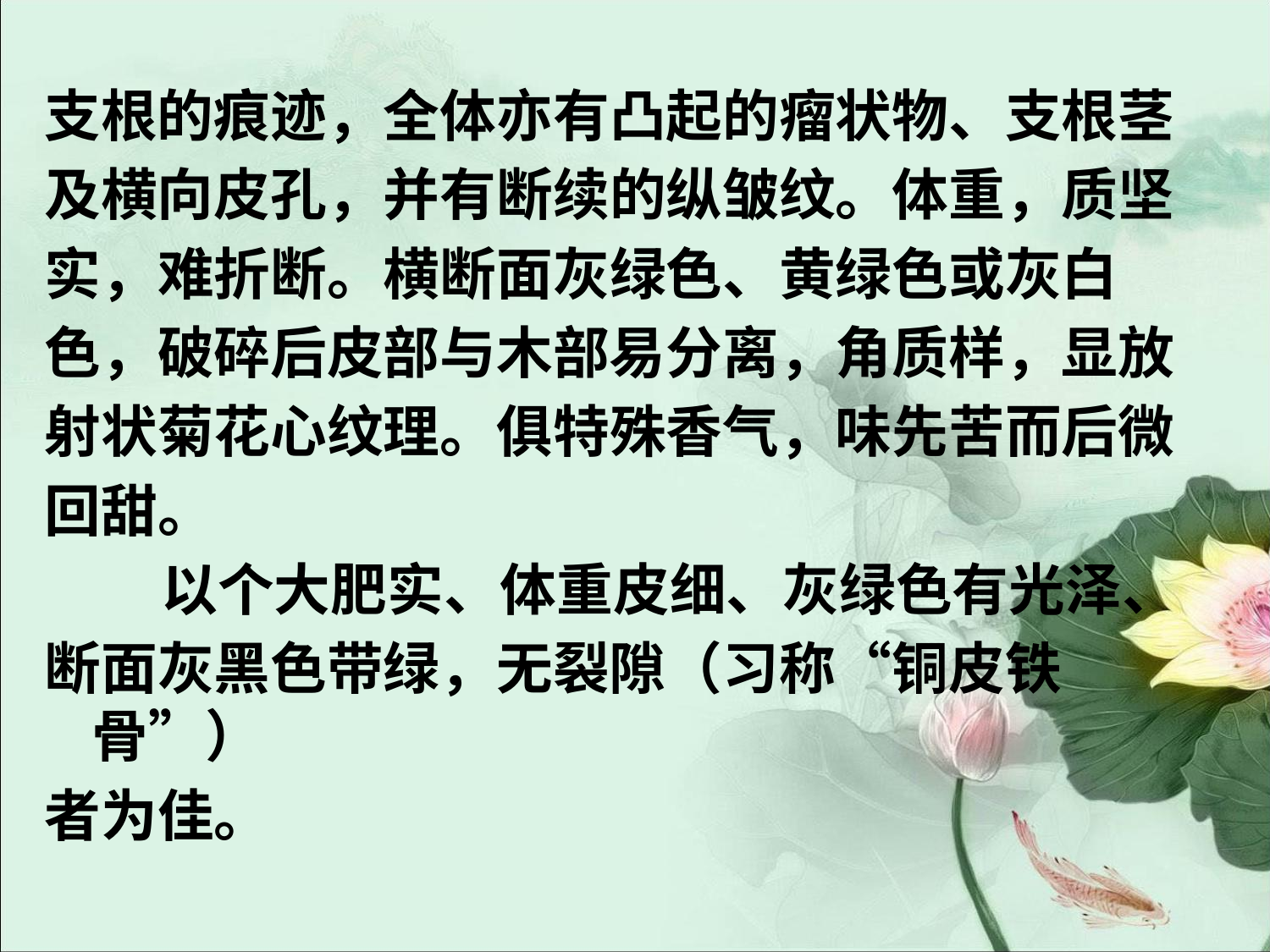

#
支根的痕迹，全体亦有凸起的瘤状物、支根茎
及横向皮孔，并有断续的纵皱纹。体重，质坚
实，难折断。横断面灰绿色、黄绿色或灰白
色，破碎后皮部与木部易分离，角质样，显放
射状菊花心纹理。俱特殊香气，味先苦而后微
回甜。
        以个大肥实、体重皮细、灰绿色有光泽、
断面灰黑色带绿，无裂隙（习称“铜皮铁骨”）
者为佳。